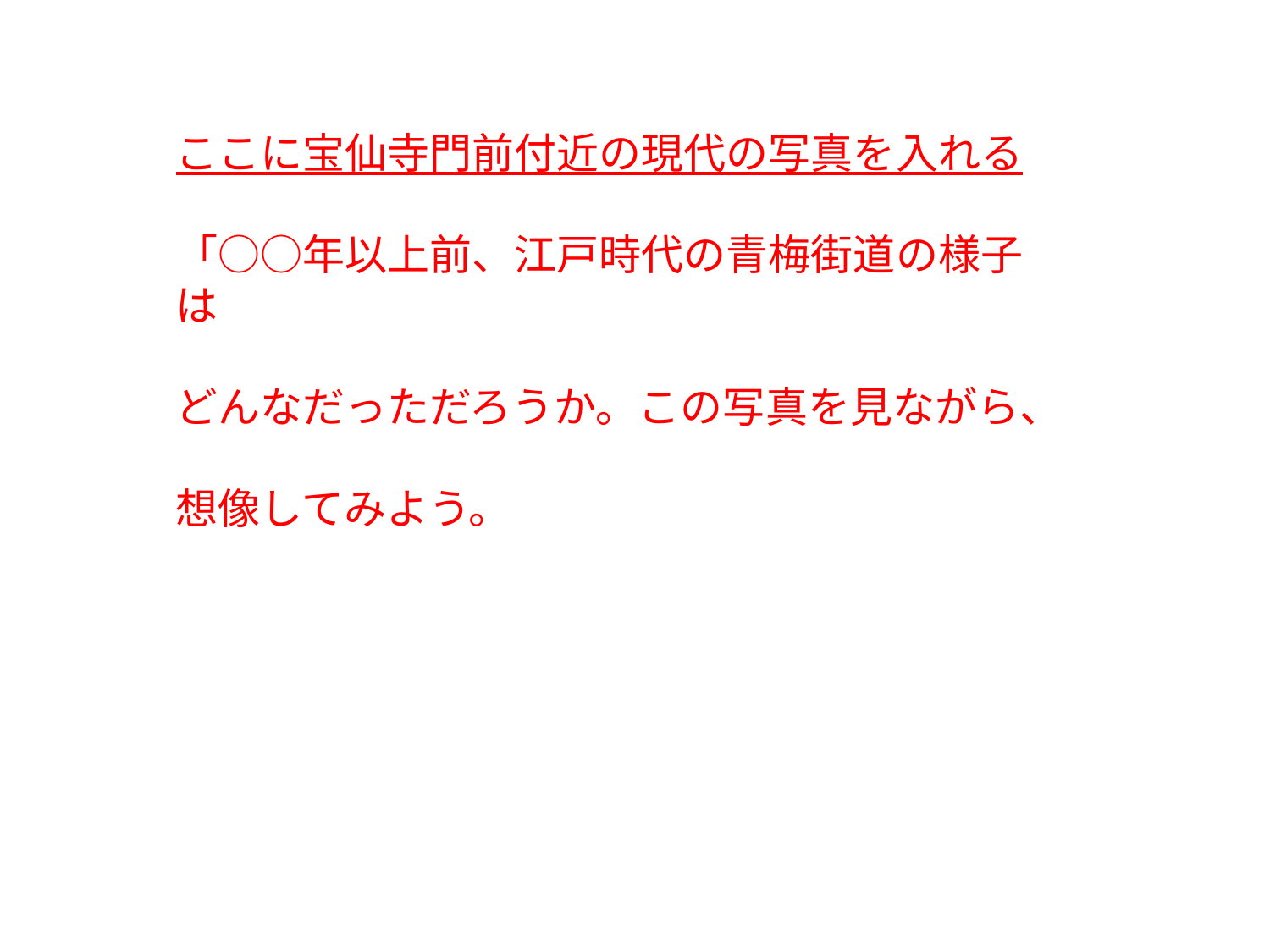

ここに宝仙寺門前付近の現代の写真を入れる

「○○年以上前、江戸時代の青梅街道の様子は

どんなだっただろうか。この写真を見ながら、

想像してみよう。